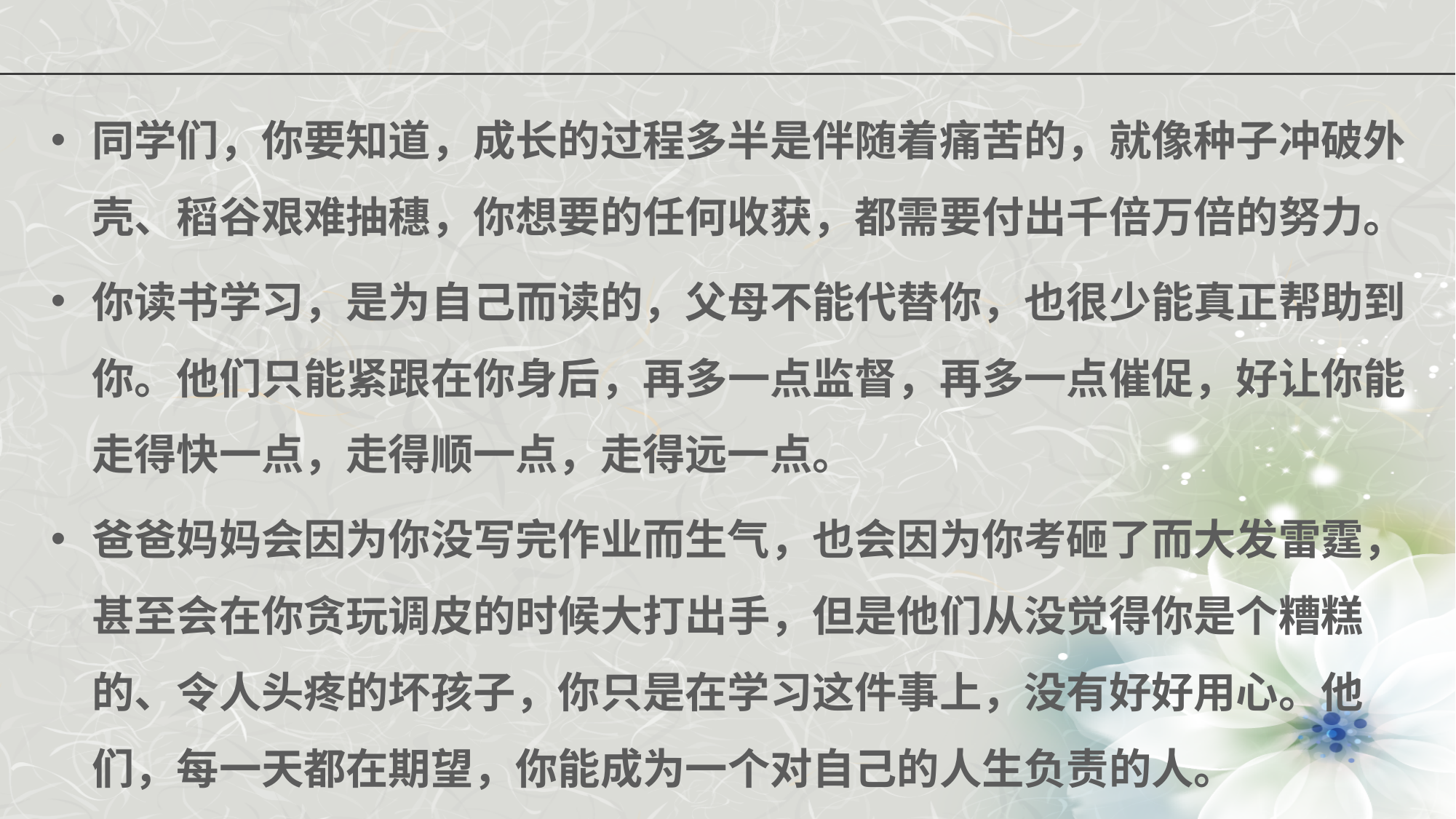

同学们，你要知道，成长的过程多半是伴随着痛苦的，就像种子冲破外壳、稻谷艰难抽穗，你想要的任何收获，都需要付出千倍万倍的努力。
你读书学习，是为自己而读的，父母不能代替你，也很少能真正帮助到你。他们只能紧跟在你身后，再多一点监督，再多一点催促，好让你能走得快一点，走得顺一点，走得远一点。
爸爸妈妈会因为你没写完作业而生气，也会因为你考砸了而大发雷霆，甚至会在你贪玩调皮的时候大打出手，但是他们从没觉得你是个糟糕的、令人头疼的坏孩子，你只是在学习这件事上，没有好好用心。他们，每一天都在期望，你能成为一个对自己的人生负责的人。